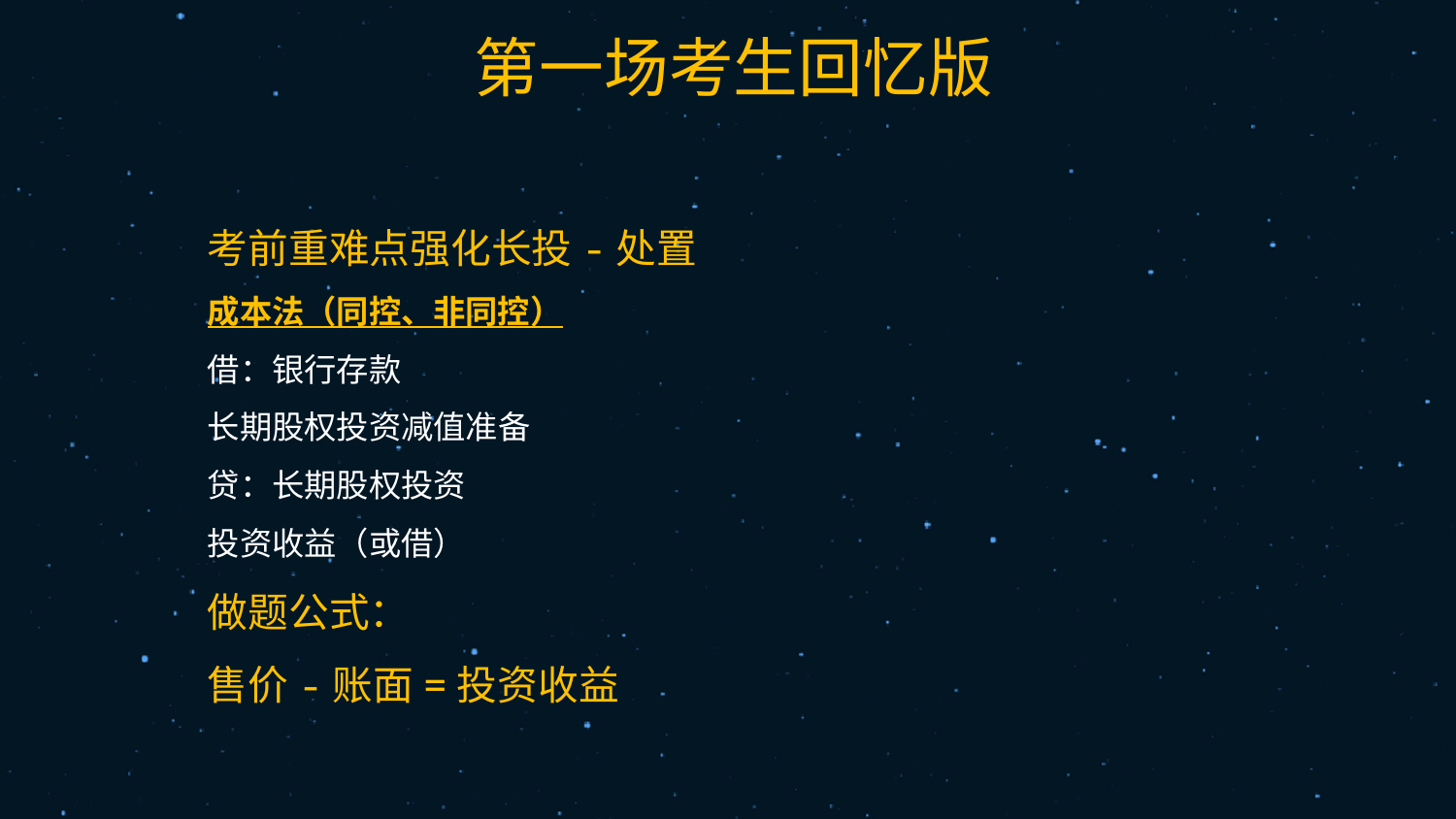

20
考前重难点强化长投-处置
成本法（同控、非同控）
借：银行存款
长期股权投资减值准备
贷：长期股权投资
投资收益（或借）
做题公式：
售价-账面=投资收益